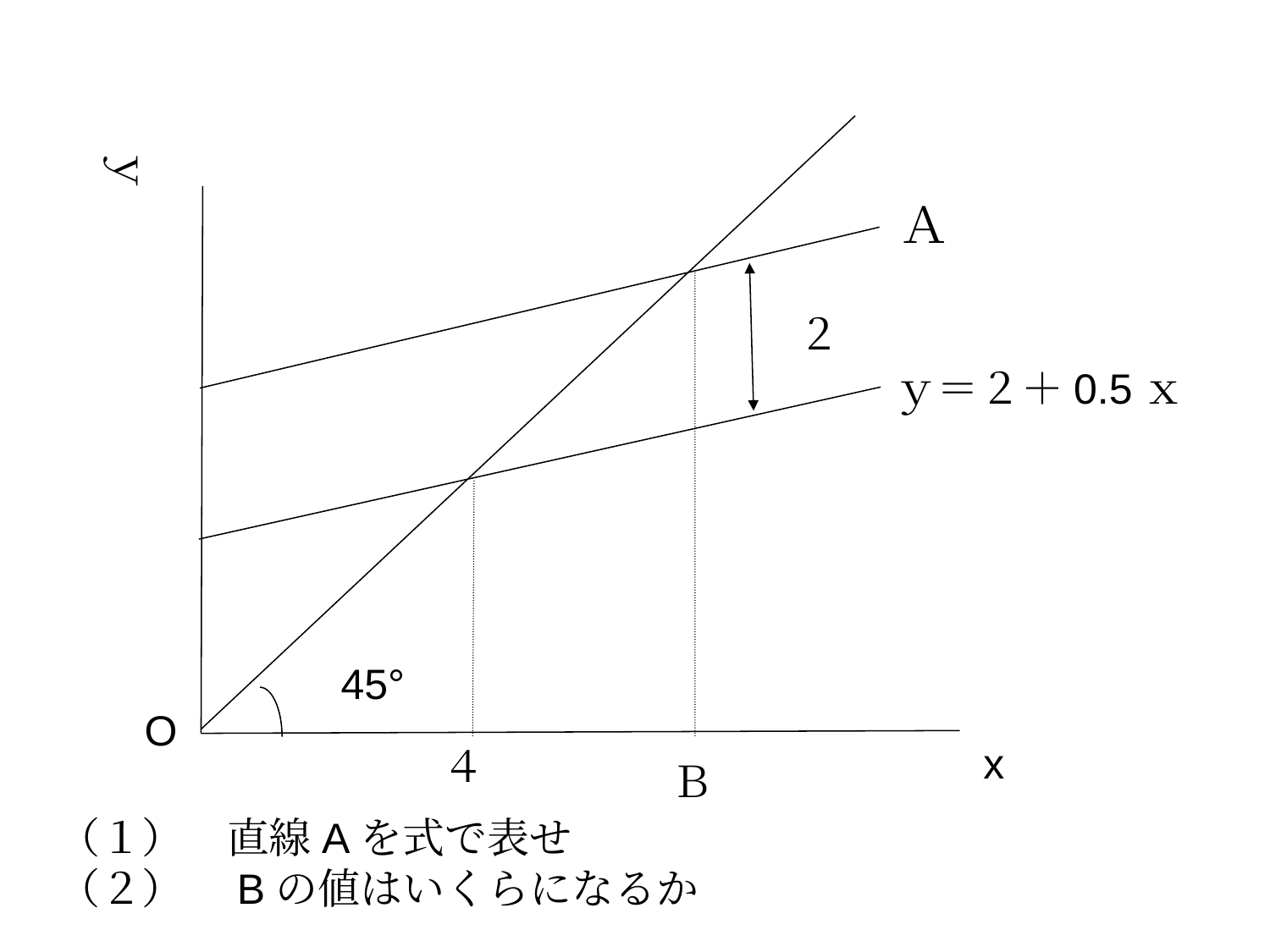

ｙ

Ａ

２
ｙ＝２＋0.5ｘ

45°

O
x

４
Ｂ

（１）　直線Aを式で表せ
（２）　Bの値はいくらになるか